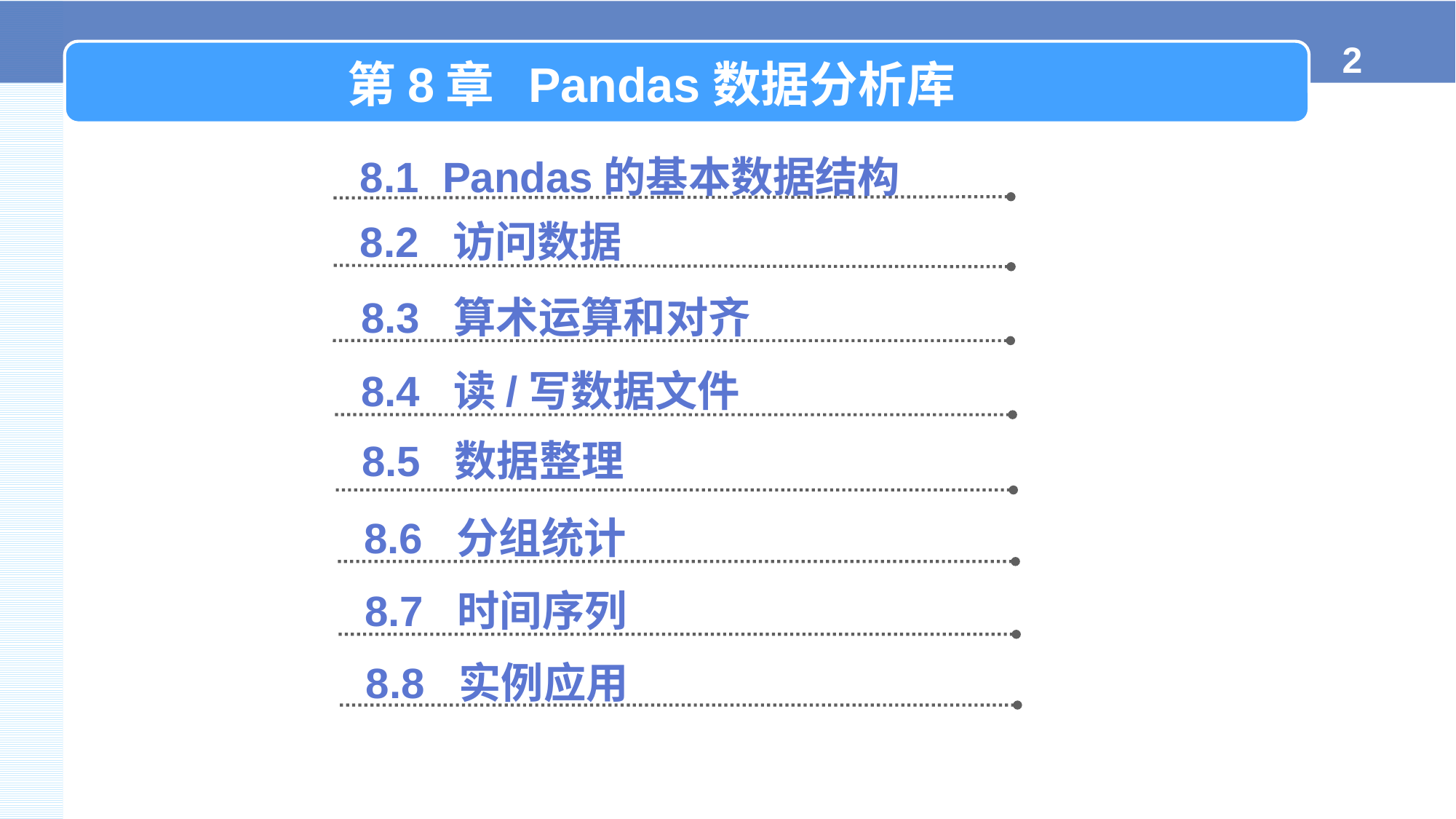

第8章  Pandas数据分析库
8.1  Pandas的基本数据结构

8.2  访问数据

8.3  算术运算和对齐

8.4  读/写数据文件

8.5  数据整理

8.6  分组统计

8.7  时间序列

8.8  实例应用